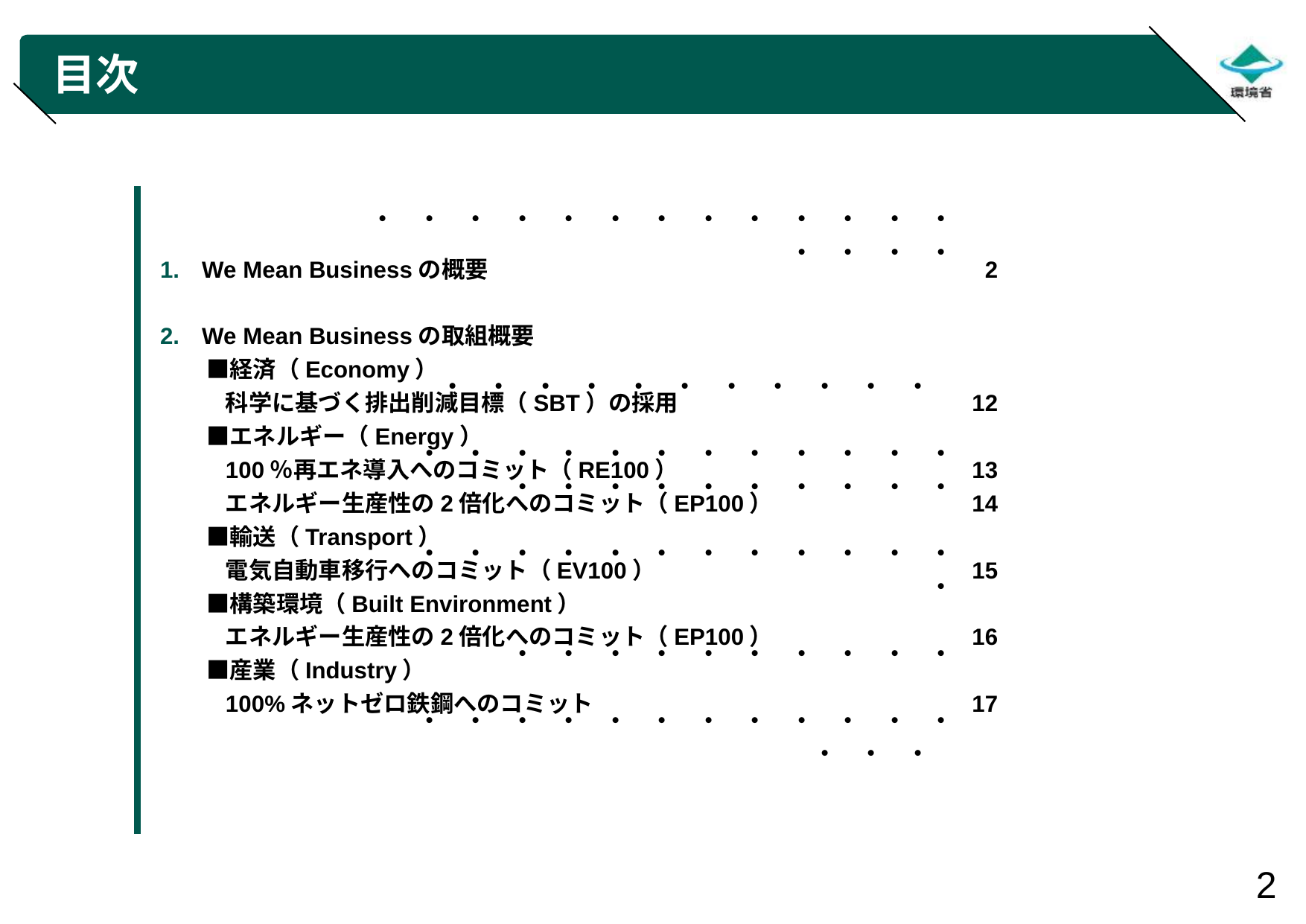

目次
We Mean Businessの概要

We Mean Businessの取組概要
　　■経済（Economy）
科学に基づく排出削減目標（SBT）の採用
　　■エネルギー（Energy）
100％再エネ導入へのコミット（RE100）
エネルギー生産性の2倍化へのコミット（EP100）
　　■輸送（Transport）
電気自動車移行へのコミット（EV100）
　　■構築環境（Built Environment）
エネルギー生産性の2倍化へのコミット（EP100）
　　■産業（Industry）
100%ネットゼロ鉄鋼へのコミット

・　・　・　・　・　・　・　・　・　・　・　・　・　・　・　・　・

・　・　・　・　・　・　・　・　・　・　・

・　・　・　・　・　・　・　・　・　・　・　・
　・　・　・　・　・　・　・　・　・　・

・　・　・　・　・　・　・　・　・　・　・　・　・

・　・　・　・　・　・　・　・　・　・

・　・　・　・　・　・　・　・　・　・　・　・　・　・　・

2

12

13
14

15

16

17